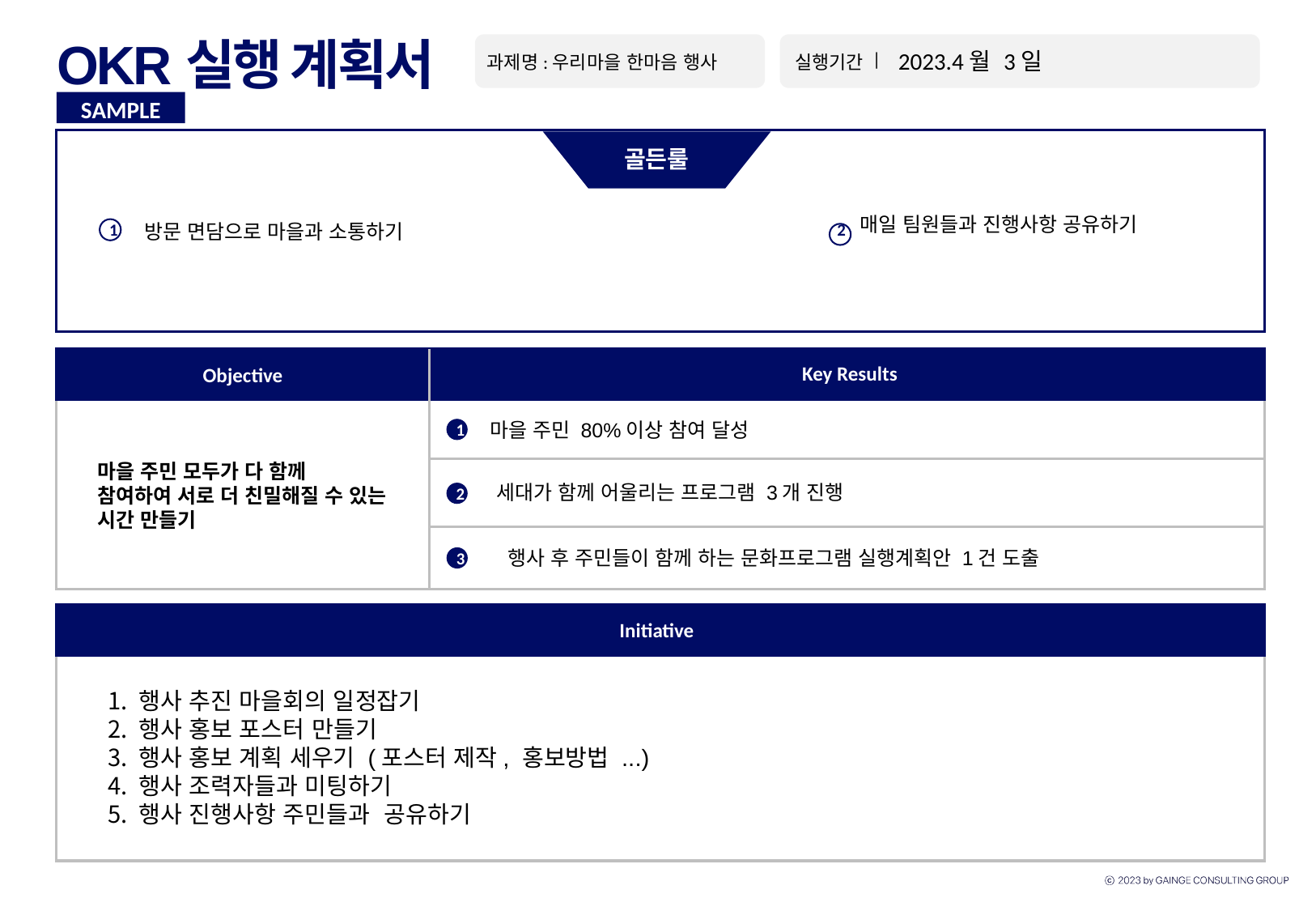

OKR 실행 계획서

2023.4월 3일
|
과제명:우리마을 한마음 행사
실행기간
SAMPLE

골든룰
매일 팀원들과 진행사항 공유하기

방문 면담으로 마을과 소통하기
1
2

Key Results
Objective
마을 주민 80%이상 참여 달성
1

 마을 주민 모두가 다 함께
 참여하여 서로 더 친밀해질 수 있는
 시간 만들기
세대가 함께 어울리는 프로그램 3개 진행
2

행사 후 주민들이 함께 하는 문화프로그램 실행계획안 1건 도출
3

Initiative
행사 추진 마을회의 일정잡기
행사 홍보 포스터 만들기
행사 홍보 계획 세우기 (포스터 제작, 홍보방법 ...)
행사 조력자들과 미팅하기
행사 진행사항 주민들과  공유하기